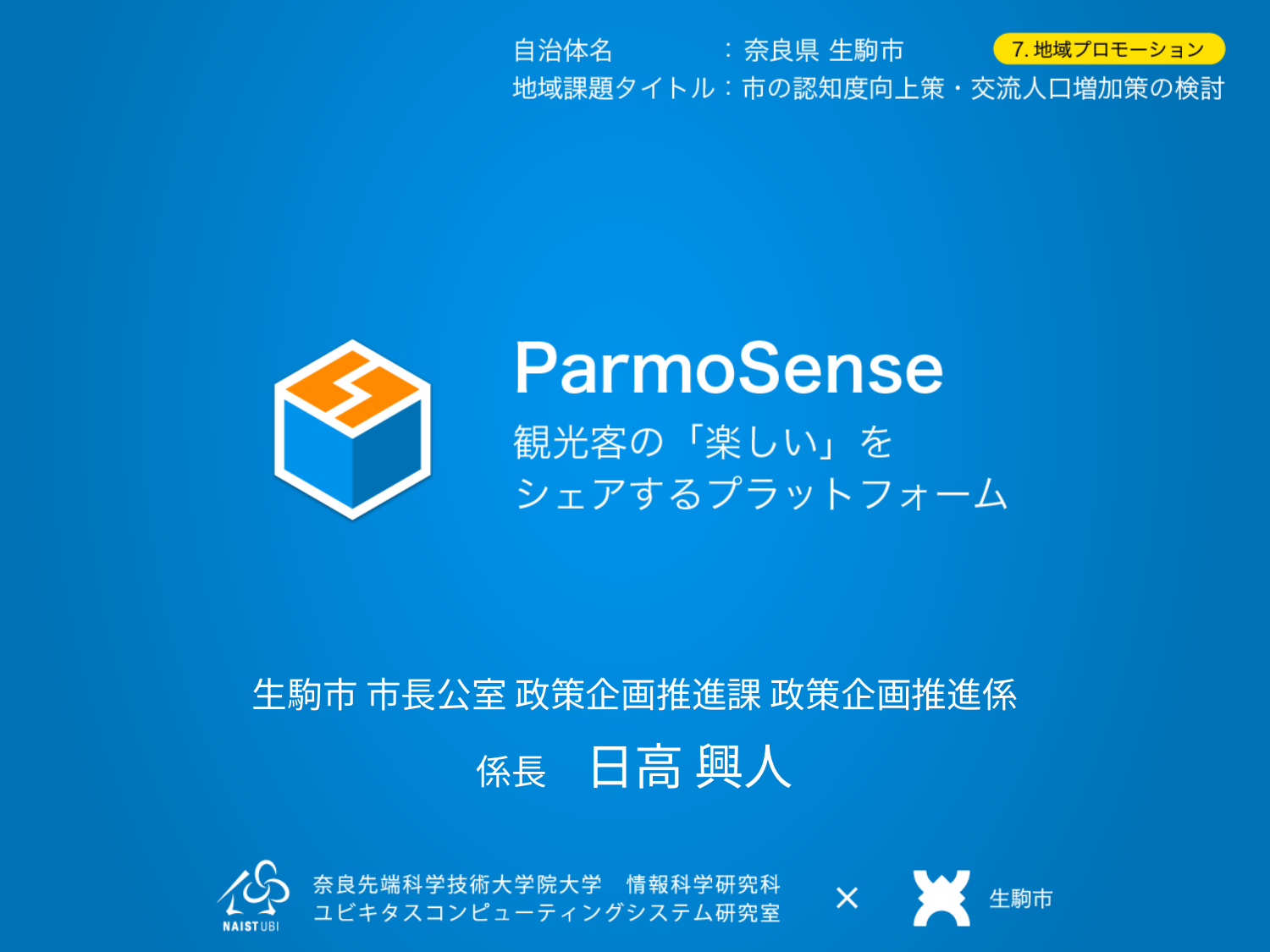

生駒市 市長公室 政策企画推進課 政策企画推進係
係長   日高 興人